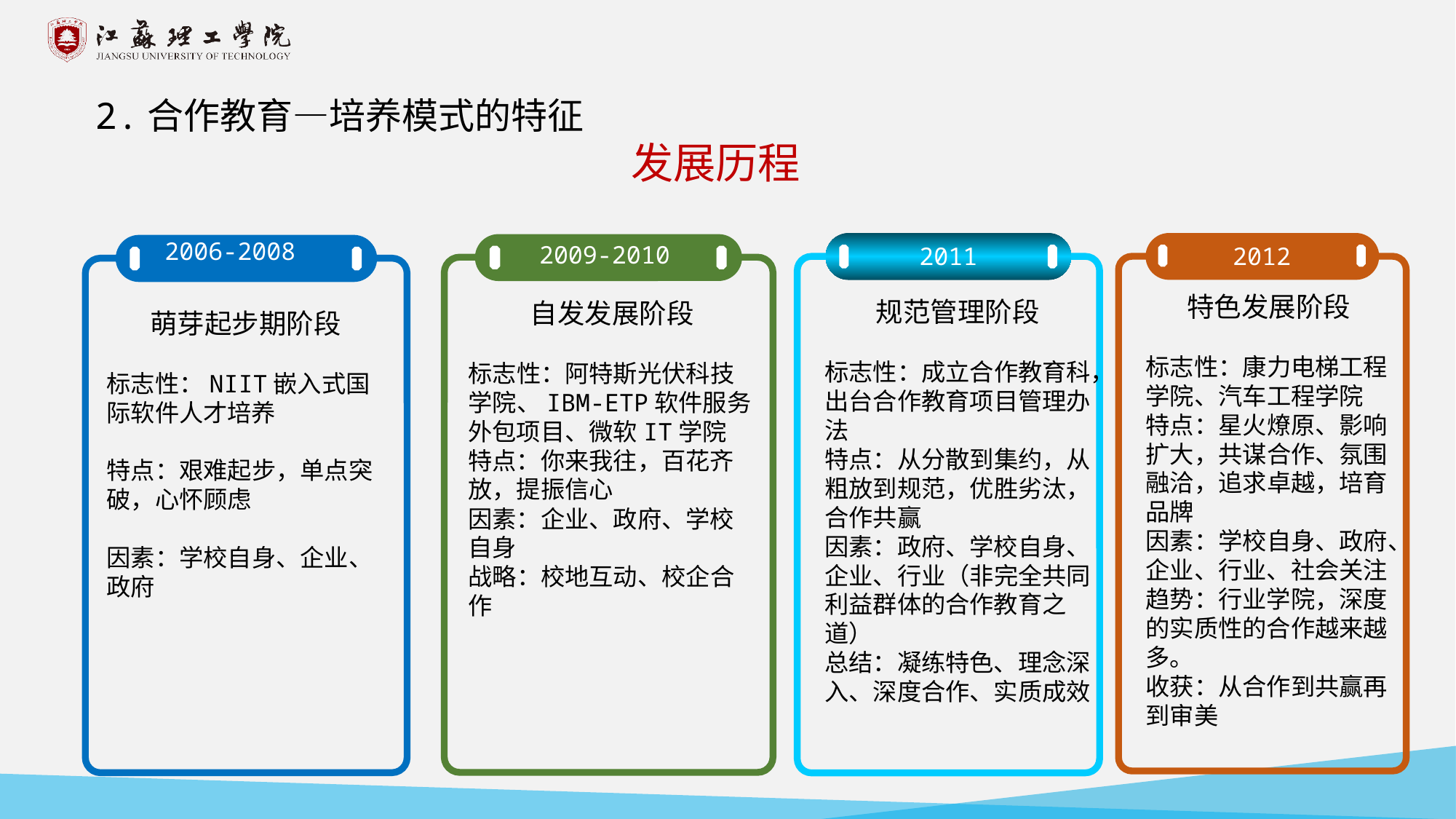

2.合作教育—培养模式的特征
发展历程
2006-2008

萌芽起步期阶段

标志性：NIIT嵌入式国际软件人才培养

特点：艰难起步，单点突破，心怀顾虑

因素：学校自身、企业、政府

2012

2011

2009-2010

特色发展阶段

标志性：康力电梯工程学院、汽车工程学院
特点：星火燎原、影响扩大，共谋合作、氛围融洽，追求卓越，培育品牌
因素：学校自身、政府、企业、行业、社会关注
趋势：行业学院，深度的实质性的合作越来越多。
收获：从合作到共赢再到审美

自发发展阶段

标志性：阿特斯光伏科技学院、IBM-ETP软件服务外包项目、微软IT学院
特点：你来我往，百花齐放，提振信心
因素：企业、政府、学校自身
战略：校地互动、校企合作
规范管理阶段

标志性：成立合作教育科，出台合作教育项目管理办法
特点：从分散到集约，从粗放到规范，优胜劣汰，合作共赢
因素：政府、学校自身、企业、行业（非完全共同利益群体的合作教育之道）
总结：凝练特色、理念深入、深度合作、实质成效